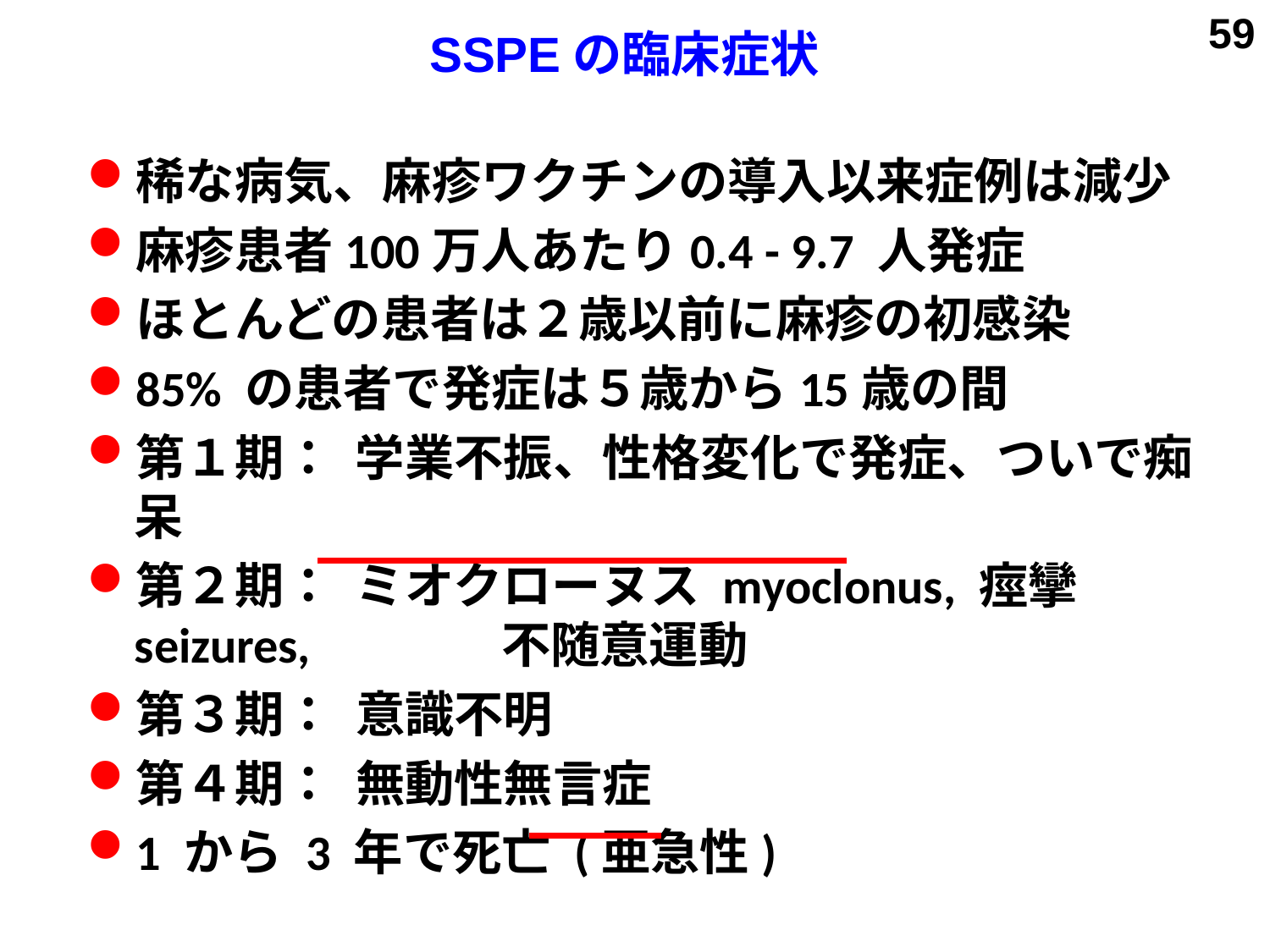

# SSPEの臨床症状
59
稀な病気、麻疹ワクチンの導入以来症例は減少
麻疹患者100万人あたり0.4 - 9.7 人発症
ほとんどの患者は２歳以前に麻疹の初感染
85% の患者で発症は５歳から15歳の間
第１期：  学業不振、性格変化で発症、ついで痴呆
第２期：  ミオクローヌス myoclonus, 痙攣 seizures, 	         不随意運動
第３期：  意識不明
第４期：  無動性無言症
1 から 3 年で死亡 (亜急性)